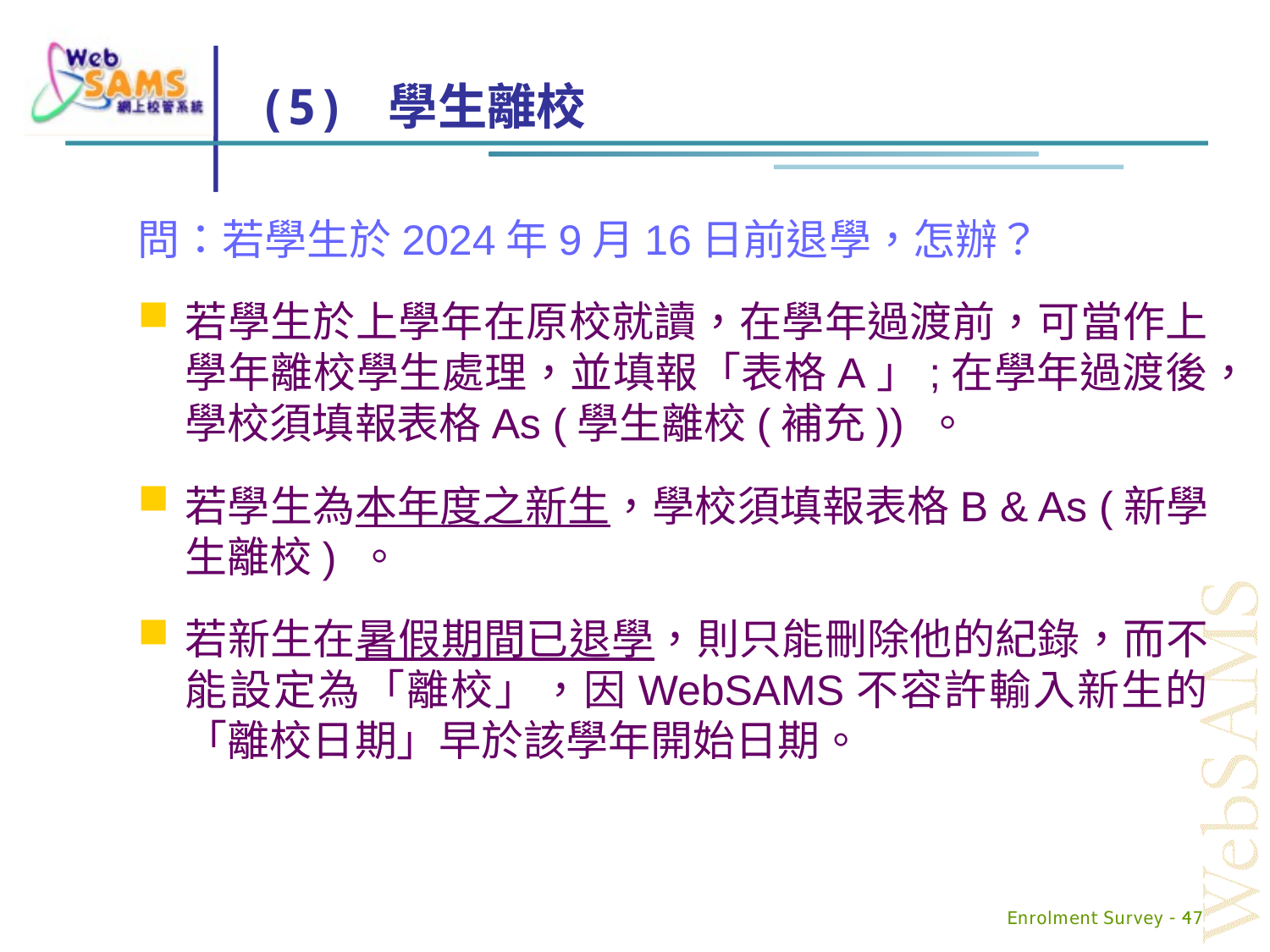

# (5) 學生離校
問：若學生於2024年9月16日前退學，怎辦？
若學生於上學年在原校就讀，在學年過渡前，可當作上學年離校學生處理，並填報「表格A」;在學年過渡後，學校須填報表格As (學生離校(補充)) 。
若學生為本年度之新生，學校須填報表格B & As (新學生離校) 。
若新生在暑假期間已退學，則只能刪除他的紀錄，而不能設定為「離校」，因WebSAMS不容許輸入新生的「離校日期」早於該學年開始日期。

Enrolment Survey - 47